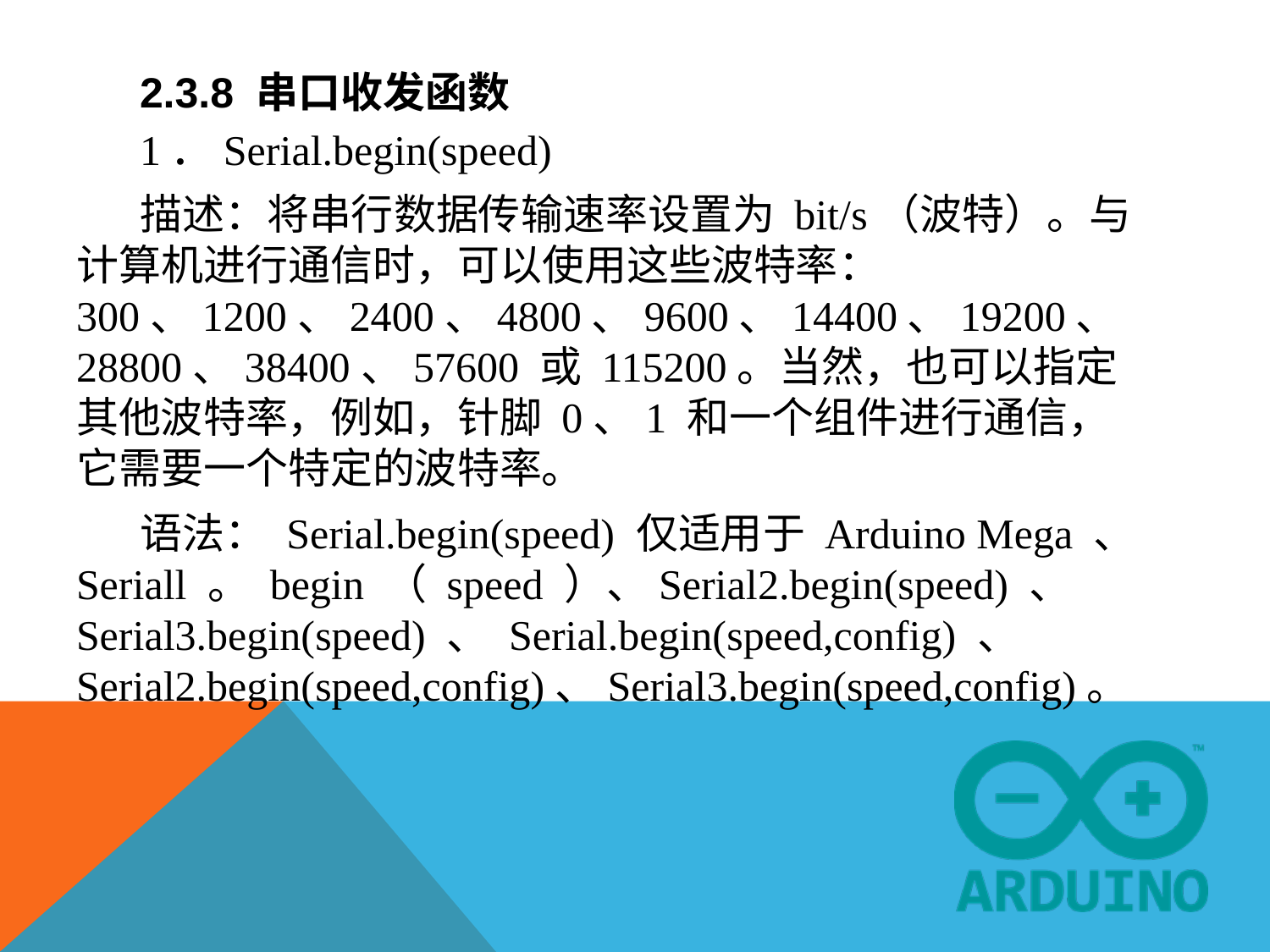

# 2.3.8 串口收发函数
1．Serial.begin(speed)
描述：将串行数据传输速率设置为 bit/s（波特）。与计算机进行通信时，可以使用这些波特率：300、1200、2400、4800、9600、14400、19200、28800、38400、57600 或 115200。当然，也可以指定其他波特率，例如，针脚 0、1 和一个组件进行通信，它需要一个特定的波特率。
语法： Serial.begin(speed) 仅适用于 Arduino Mega 、 Seriall 。 begin （ speed ）、Serial2.begin(speed) 、 Serial3.begin(speed) 、 Serial.begin(speed,config) 、 Serial2.begin(speed,config)、Serial3.begin(speed,config)。